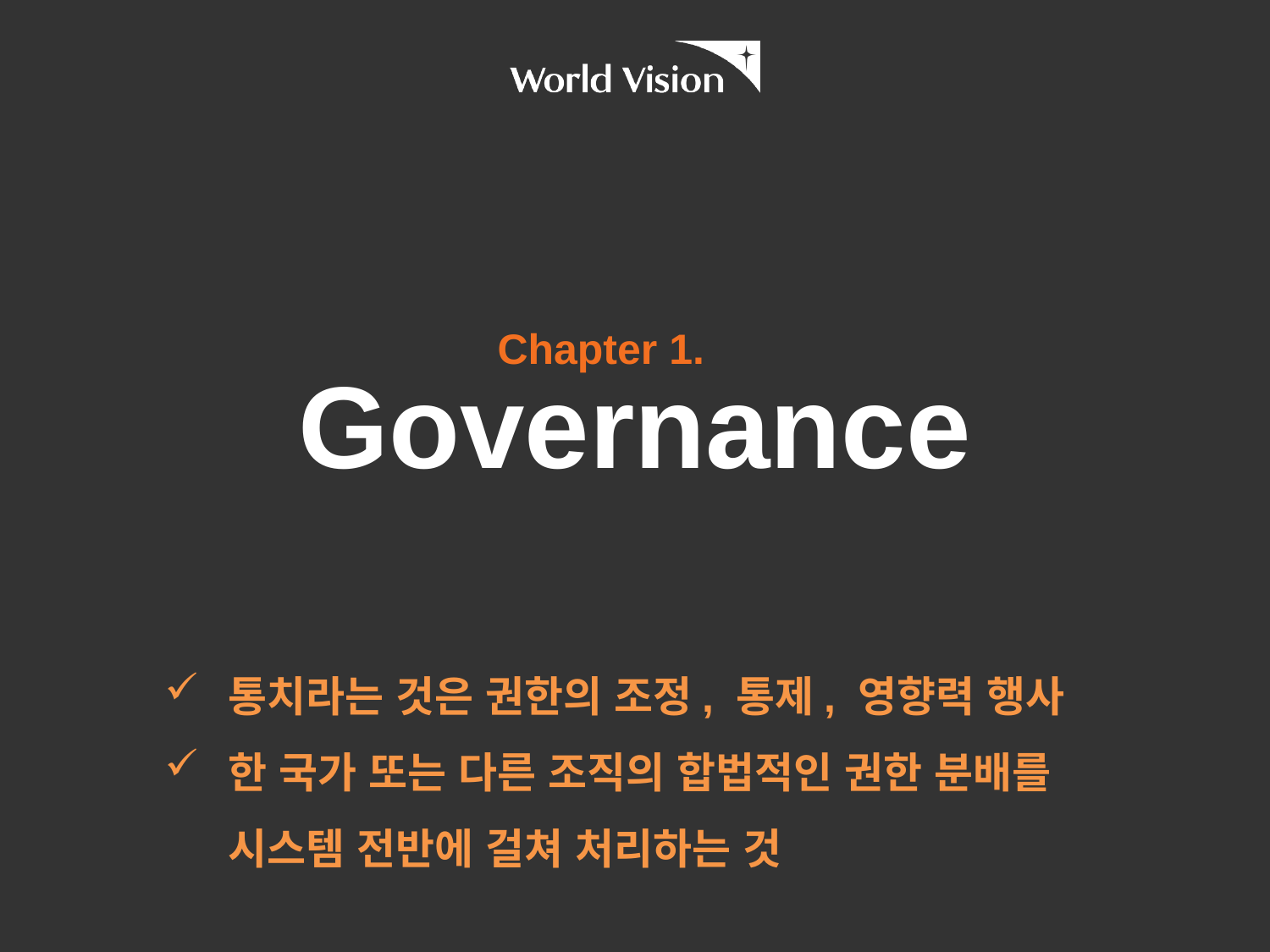

Chapter 1.
# Governance
통치라는 것은 권한의 조정, 통제, 영향력 행사
한 국가 또는 다른 조직의 합법적인 권한 분배를 시스템 전반에 걸쳐 처리하는 것